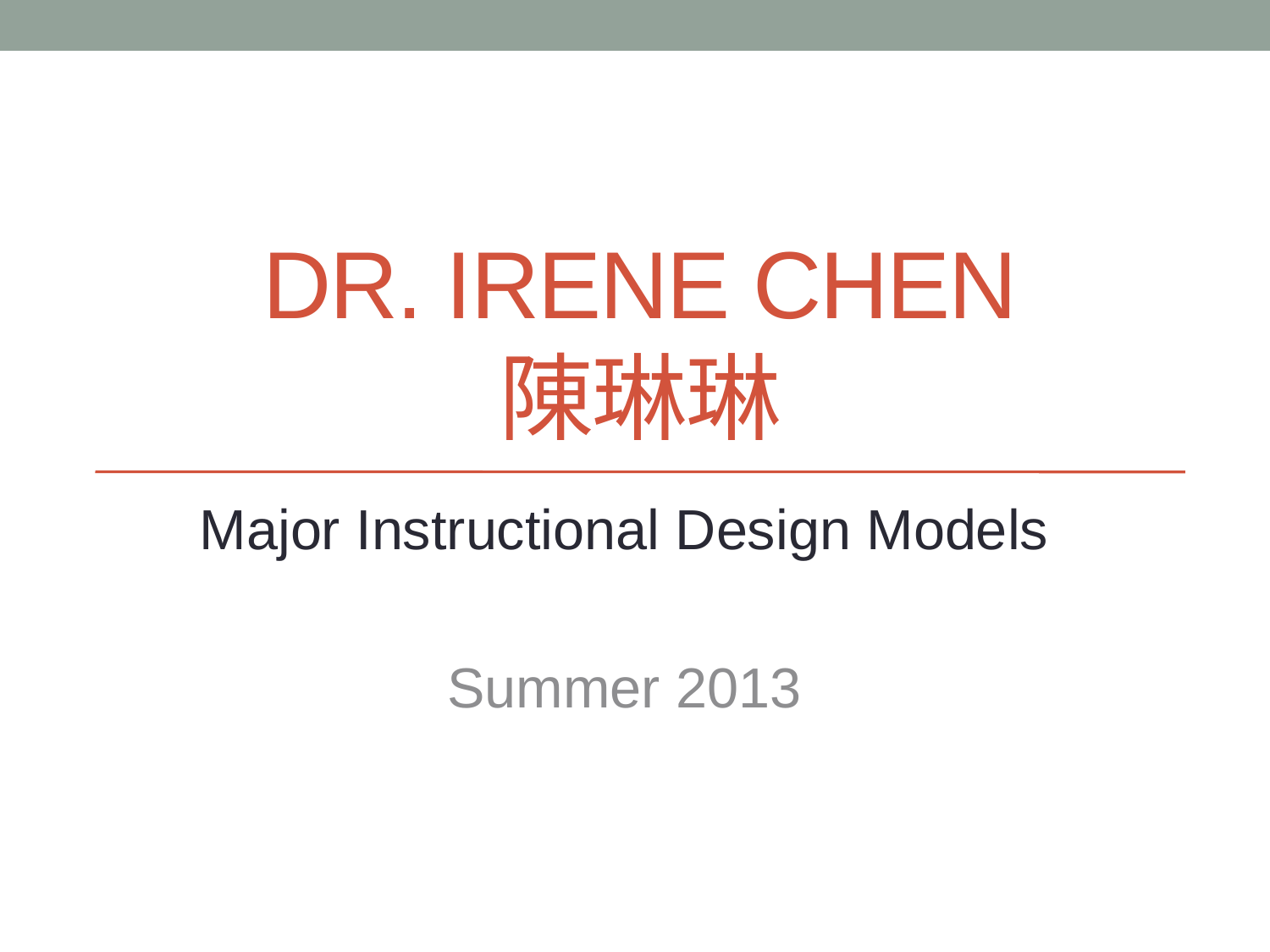

# Dr. Irene Chen 陳琳琳
Major Instructional Design Models

Summer 2013